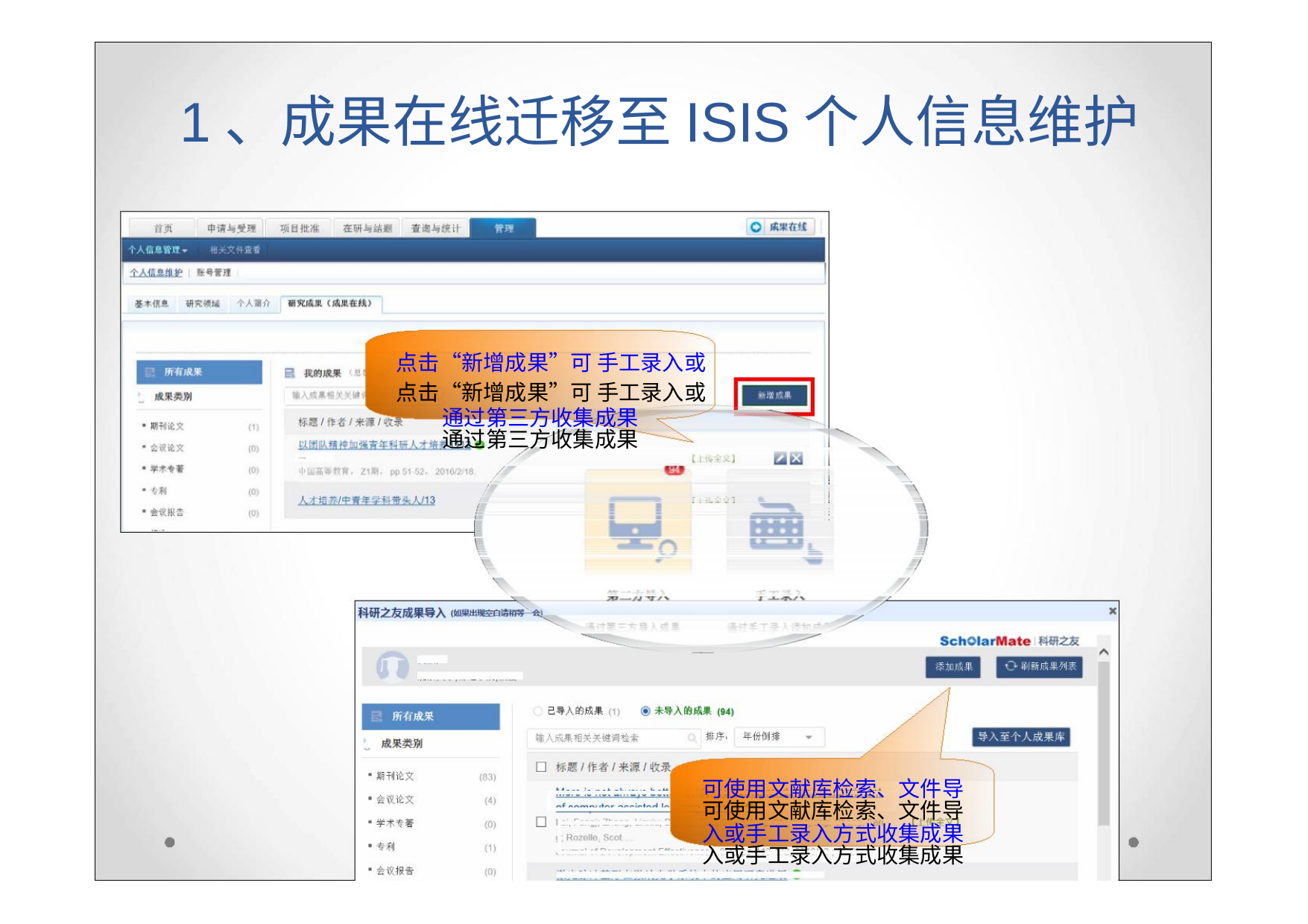

1、成果在线迁移至ISIS个人信息维护
点击“新增成果”可 手工录入或
点击“新增成果”可 手工录入或
通过第三方收集成果
通过第三方收集成果
可使用文献库检索、文件导
可使用文献库检索、文件导
入或手工录入方式收集成果
入或手工录入方式收集成果